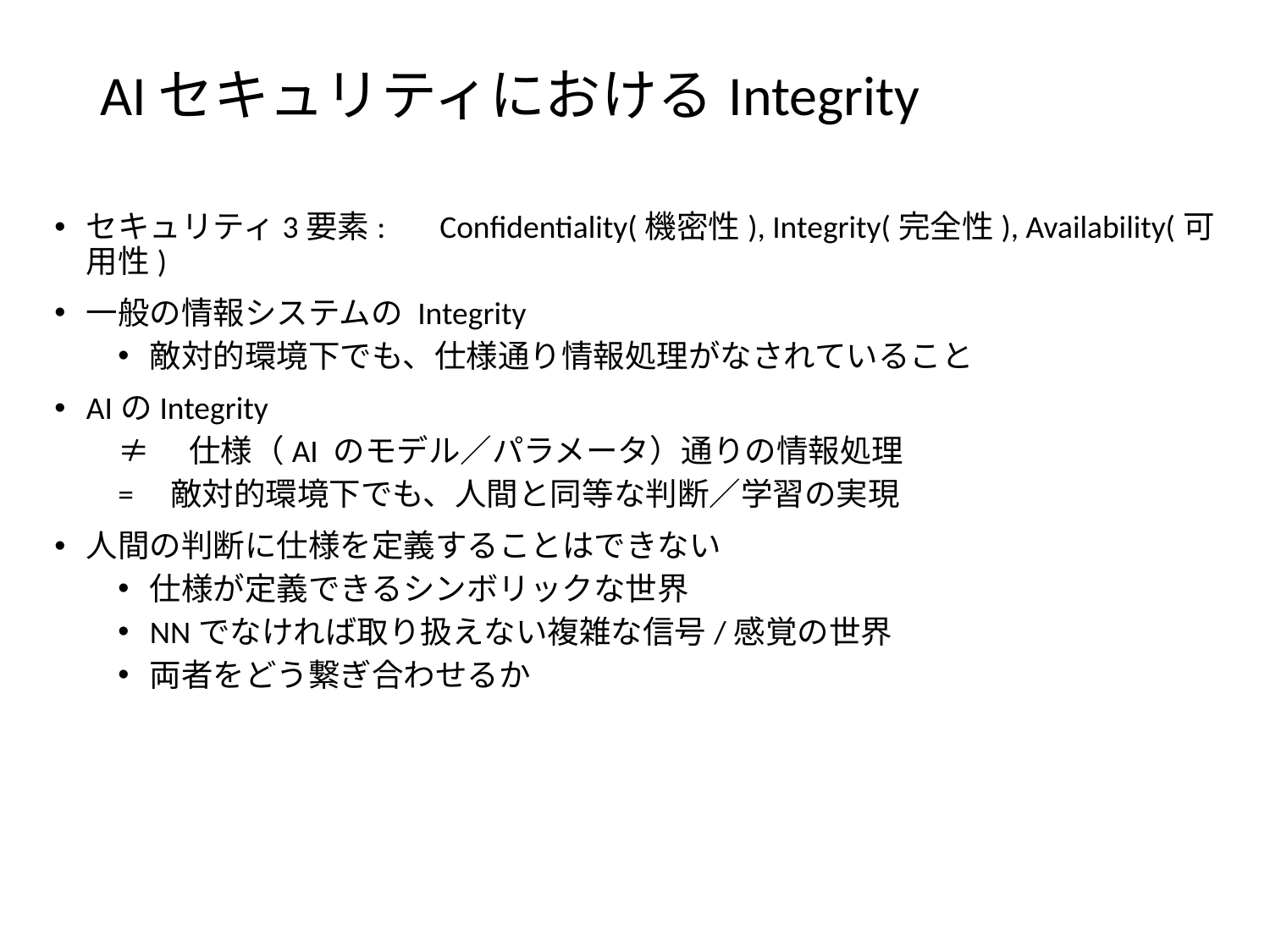

# AIセキュリティにおけるIntegrity
セキュリティ3要素: 　Confidentiality(機密性), Integrity(完全性), Availability(可用性)
一般の情報システムの Integrity
敵対的環境下でも、仕様通り情報処理がなされていること
AIのIntegrity
≠　仕様（AI のモデル／パラメータ）通りの情報処理
=    敵対的環境下でも、人間と同等な判断／学習の実現
人間の判断に仕様を定義することはできない
仕様が定義できるシンボリックな世界
NNでなければ取り扱えない複雑な信号/感覚の世界
両者をどう繋ぎ合わせるか